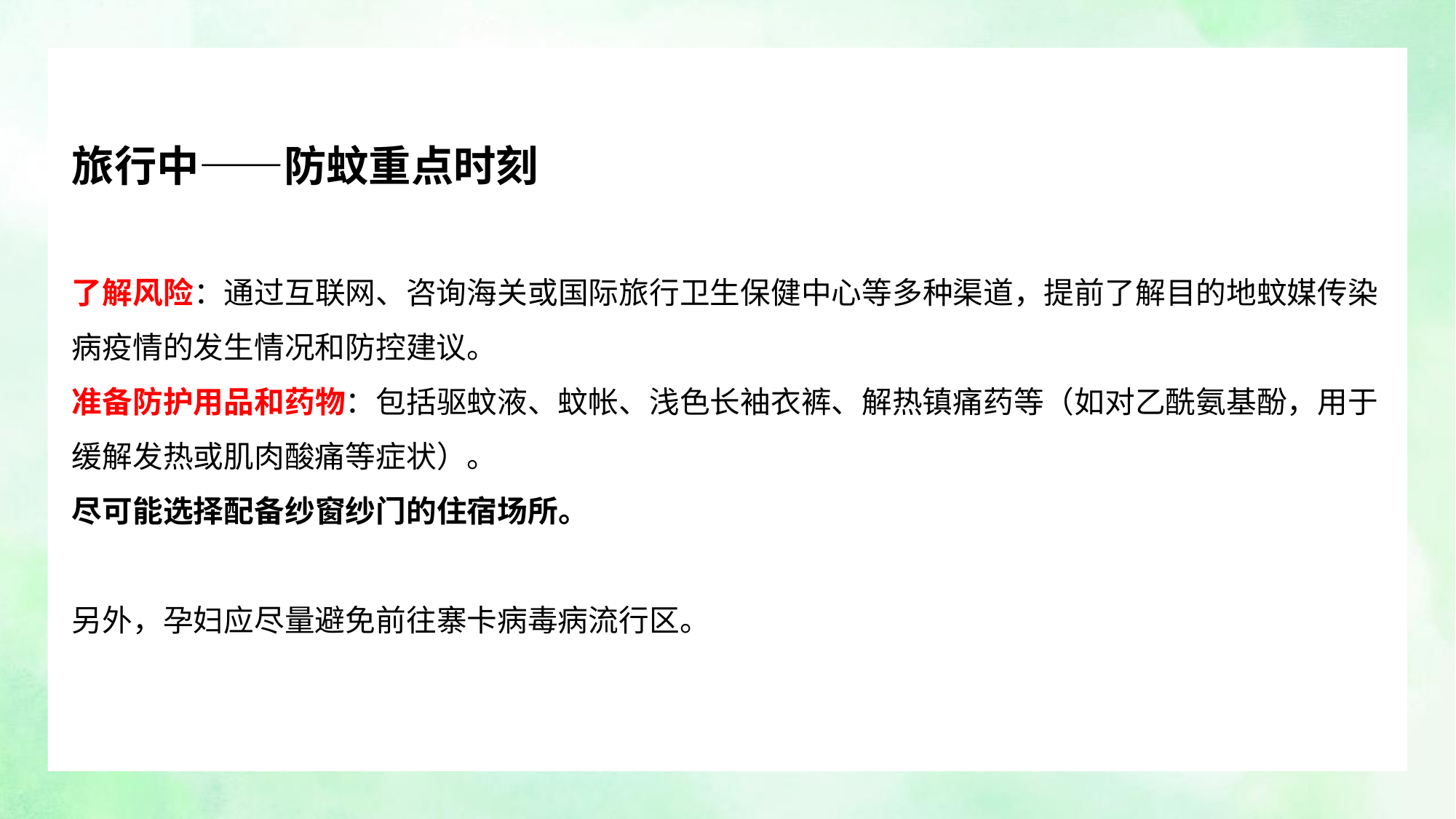

旅行中——防蚊重点时刻

了解风险：通过互联网、咨询海关或国际旅行卫生保健中心等多种渠道，提前了解目的地蚊媒传染病疫情的发生情况和防控建议。
准备防护用品和药物：包括驱蚊液、蚊帐、浅色长袖衣裤、解热镇痛药等（如对乙酰氨基酚，用于缓解发热或肌肉酸痛等症状）。
尽可能选择配备纱窗纱门的住宿场所。

另外，孕妇应尽量避免前往寨卡病毒病流行区。